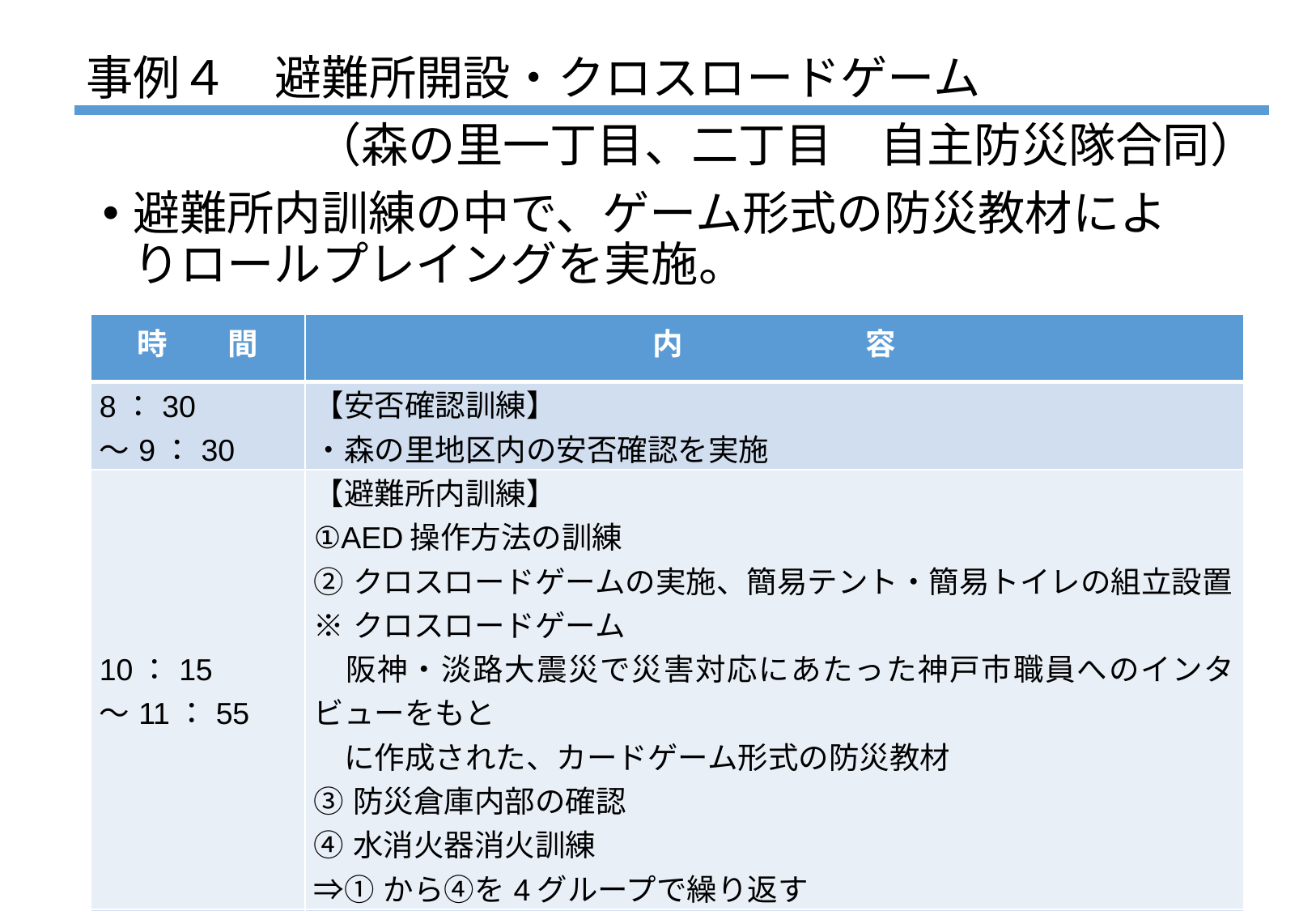

# 事例４　避難所開設・クロスロードゲーム
（森の里一丁目、二丁目　自主防災隊合同）
避難所内訓練の中で、ゲーム形式の防災教材によりロールプレイングを実施。
| 時　　間 | 内　　　　　　容 |
| --- | --- |
| 8：30 ～9：30 | 【安否確認訓練】 ・森の里地区内の安否確認を実施 |
| 10：15 ～11：55 | 【避難所内訓練】 ①AED操作方法の訓練 ②クロスロードゲームの実施、簡易テント・簡易トイレの組立設置 ※クロスロードゲーム 　阪神・淡路大震災で災害対応にあたった神戸市職員へのインタビューをもと　 　に作成された、カードゲーム形式の防災教材 ③防災倉庫内部の確認 ④水消火器消火訓練 ⇒①から④を4グループで繰り返す |
| 11：55 ～ | 【反省会】 ・総評と反省会を開催 |